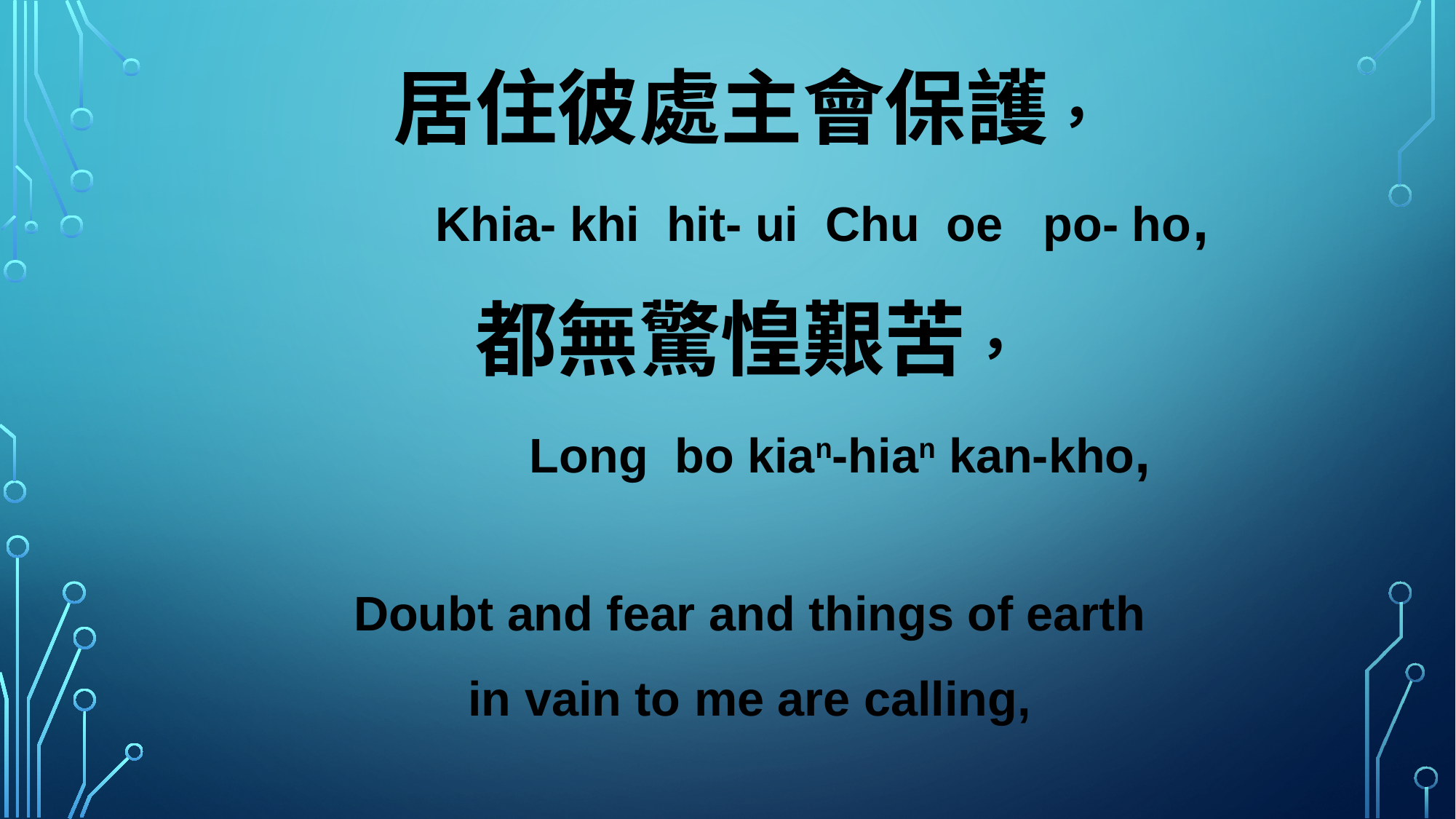

居住彼處主會保護，
               Khia- khi  hit- ui  Chu  oe   po- ho,
都無驚惶艱苦，
                      Long  bo kian-hian kan-kho,

Doubt and fear and things of earth
in vain to me are calling,